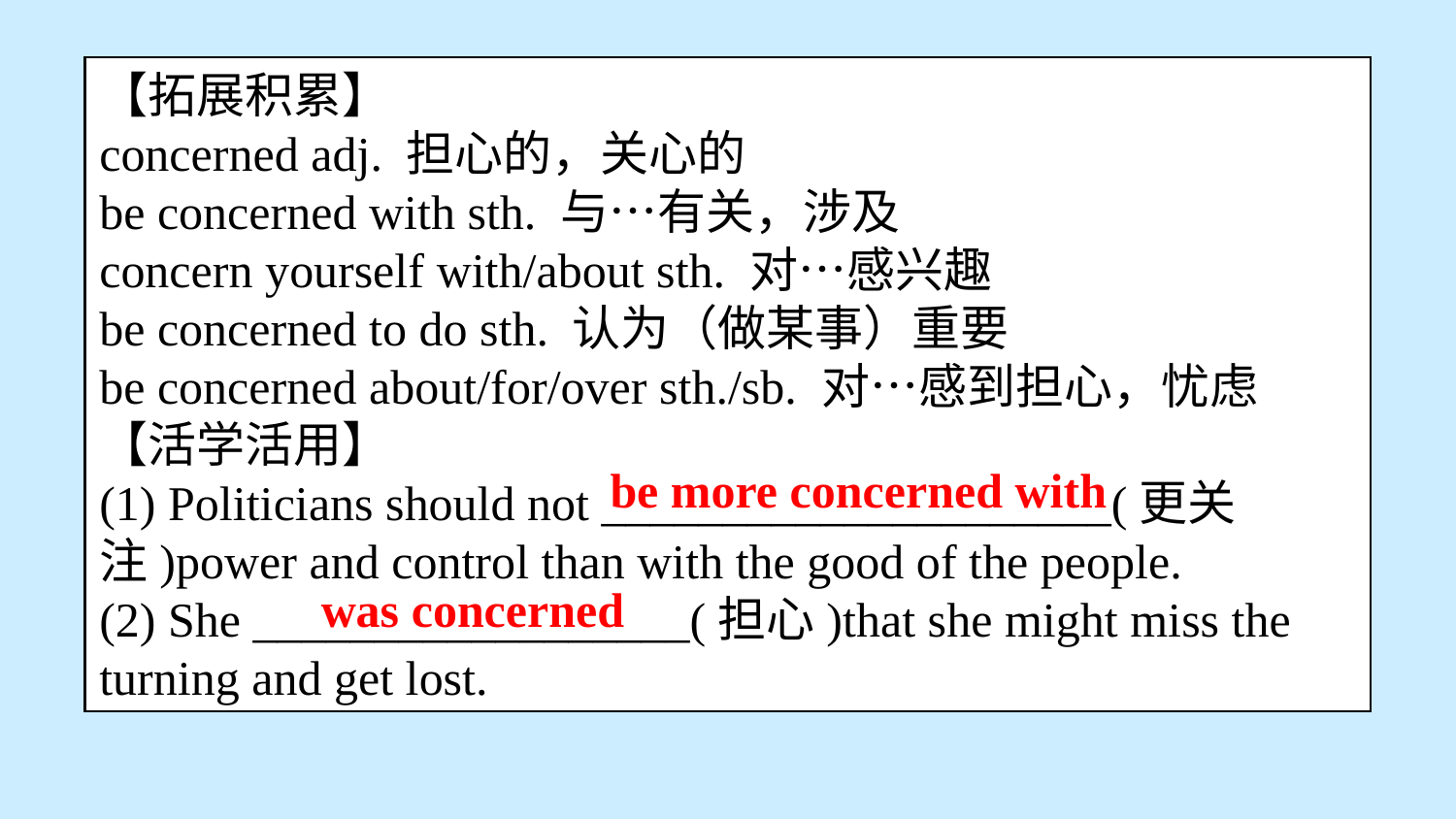

【拓展积累】
concerned adj. 担心的，关心的
be concerned with sth. 与…有关，涉及
concern yourself with/about sth. 对…感兴趣
be concerned to do sth. 认为（做某事）重要
be concerned about/for/over sth./sb. 对…感到担心，忧虑
【活学活用】
(1) Politicians should not _____________________(更关注)power and control than with the good of the people.
(2) She __________________(担心)that she might miss the turning and get lost.
be more concerned with
was concerned